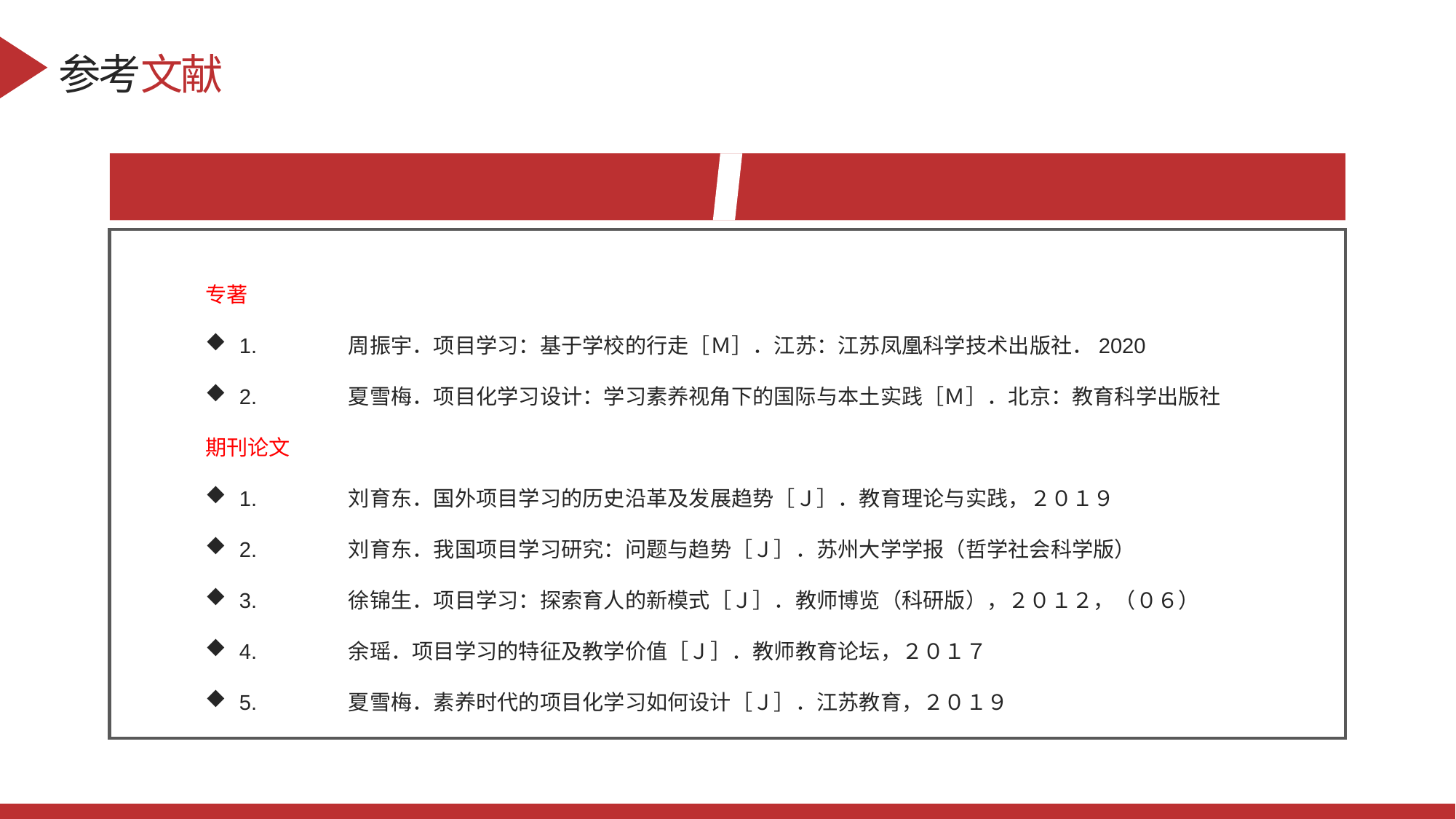

参考文献

专著
1.	周振宇．项目学习：基于学校的行走［Ｍ］．江苏：江苏凤凰科学技术出版社．2020
2.	夏雪梅．项目化学习设计：学习素养视角下的国际与本土实践［Ｍ］．北京：教育科学出版社
期刊论文
1.	刘育东．国外项目学习的历史沿革及发展趋势［Ｊ］．教育理论与实践，２０１９
2.	刘育东．我国项目学习研究：问题与趋势［Ｊ］．苏州大学学报（哲学社会科学版）
3.	徐锦生．项目学习：探索育人的新模式［Ｊ］．教师博览（科研版），２０１２，（０６）
4.	余瑶．项目学习的特征及教学价值［Ｊ］．教师教育论坛，２０１７
5.	夏雪梅．素养时代的项目化学习如何设计［Ｊ］．江苏教育，２０１９